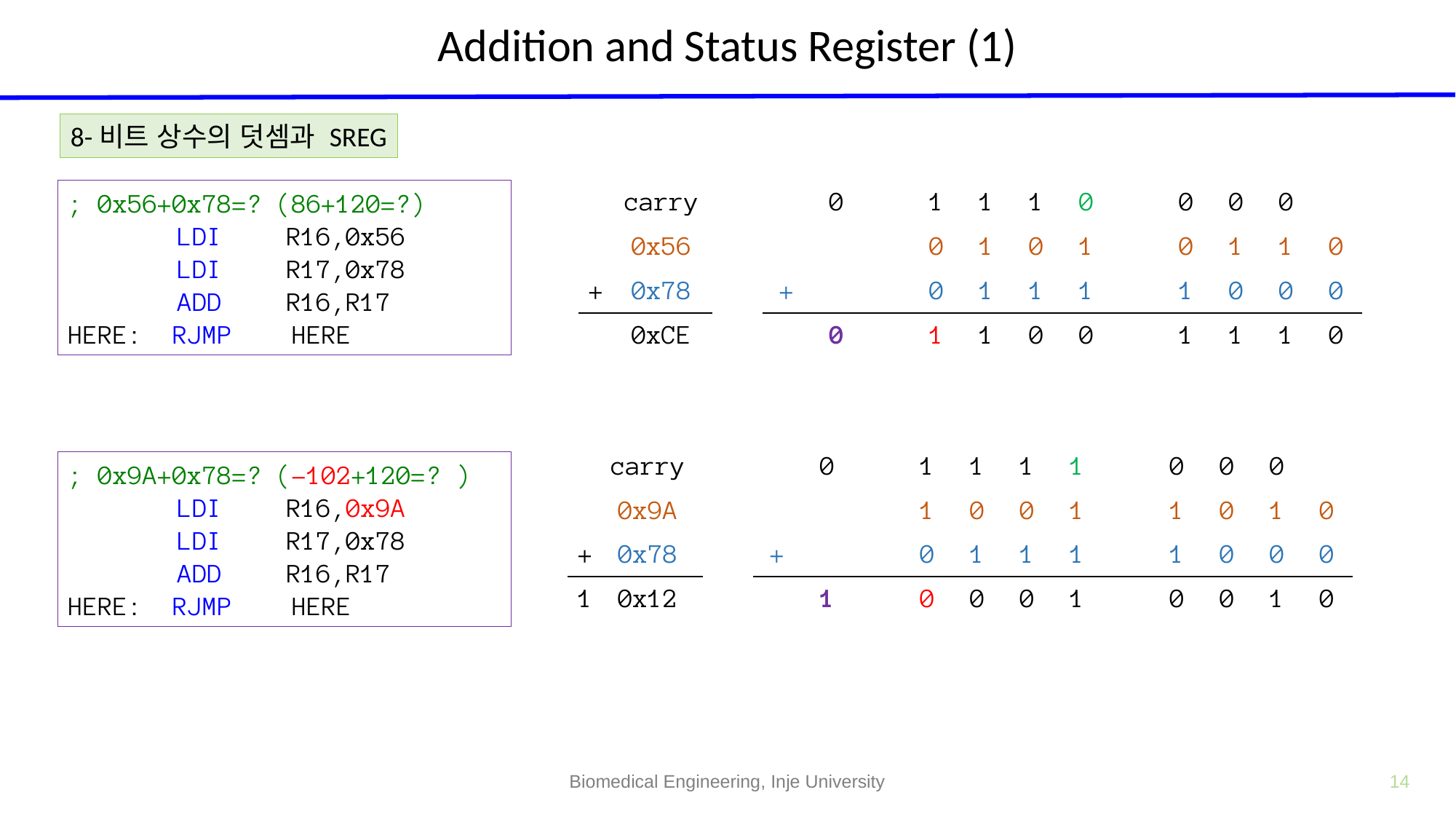

# Addition and Status Register (1)
8-비트 상수의 덧셈과 SREG
; 0x56+0x78=? (86+120=?)
	LDI	R16,0x56
	LDI	R17,0x78
	ADD	R16,R17
HERE:  RJMP    HERE
|  | carry |  |  | 0 |  | 1 | 1 | 1 | 0 |  | 0 | 0 | 0 |  |
| --- | --- | --- | --- | --- | --- | --- | --- | --- | --- | --- | --- | --- | --- | --- |
|  | 0x56 |  |  |  |  | 0 | 1 | 0 | 1 |  | 0 | 1 | 1 | 0 |
| + | 0x78 |  | + |  |  | 0 | 1 | 1 | 1 |  | 1 | 0 | 0 | 0 |
|  | 0xCE |  |  | 0 |  | 1 | 1 | 0 | 0 |  | 1 | 1 | 1 | 0 |
|  | carry |  |  | 0 |  | 1 | 1 | 1 | 1 |  | 0 | 0 | 0 |  |
| --- | --- | --- | --- | --- | --- | --- | --- | --- | --- | --- | --- | --- | --- | --- |
|  | 0x9A |  |  |  |  | 1 | 0 | 0 | 1 |  | 1 | 0 | 1 | 0 |
| + | 0x78 |  | + |  |  | 0 | 1 | 1 | 1 |  | 1 | 0 | 0 | 0 |
| 1 | 0x12 |  |  | 1 |  | 0 | 0 | 0 | 1 |  | 0 | 0 | 1 | 0 |
; 0x9A+0x78=? (-102+120=? )
	LDI	R16,0x9A
	LDI	R17,0x78
	ADD	R16,R17
HERE:  RJMP    HERE
Biomedical Engineering, Inje University
14